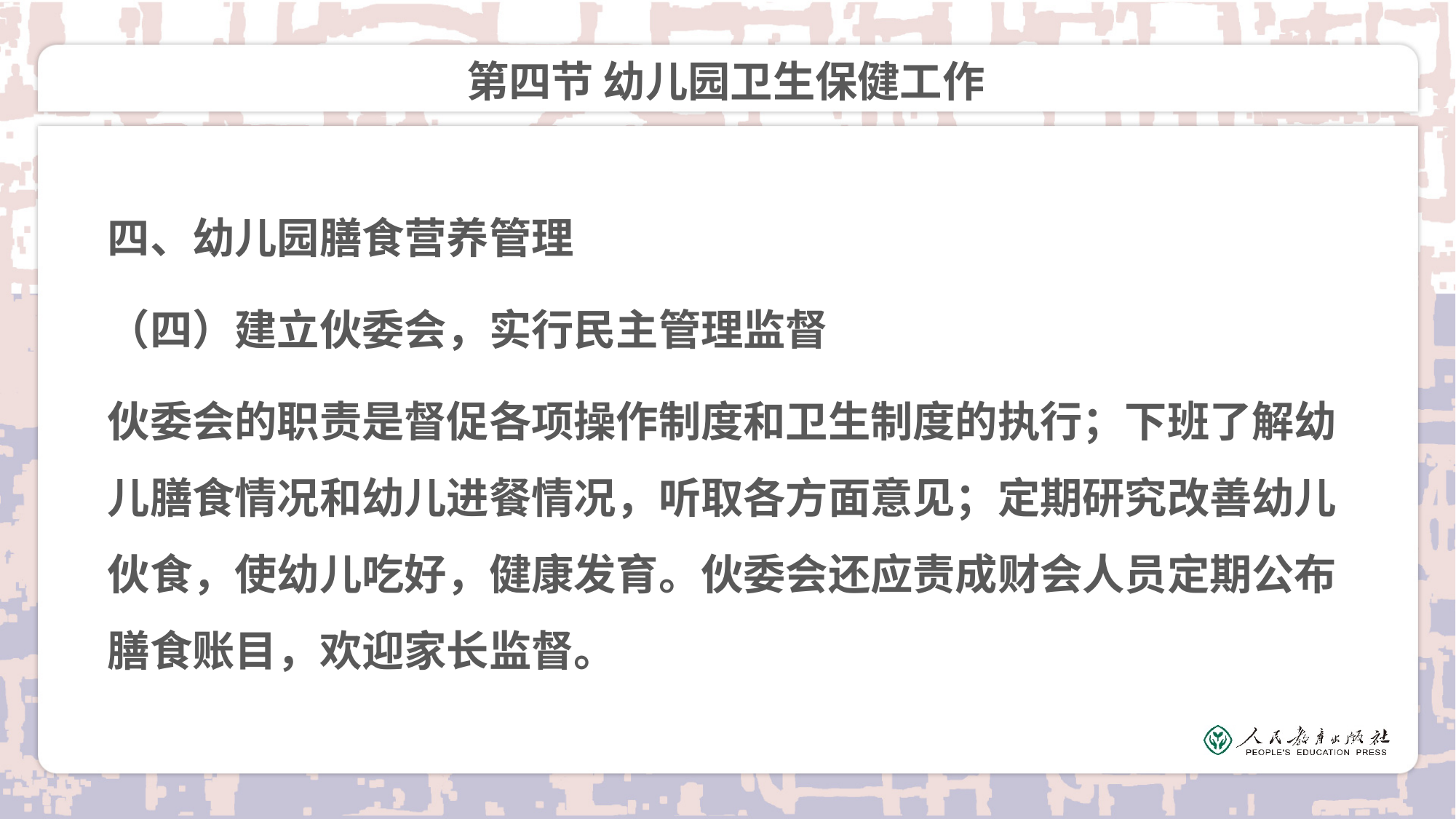

# 第四节 幼儿园卫生保健工作
四、幼儿园膳食营养管理
（四）建立伙委会，实行民主管理监督
伙委会的职责是督促各项操作制度和卫生制度的执行；下班了解幼儿膳食情况和幼儿进餐情况，听取各方面意见；定期研究改善幼儿伙食，使幼儿吃好，健康发育。伙委会还应责成财会人员定期公布膳食账目，欢迎家长监督。